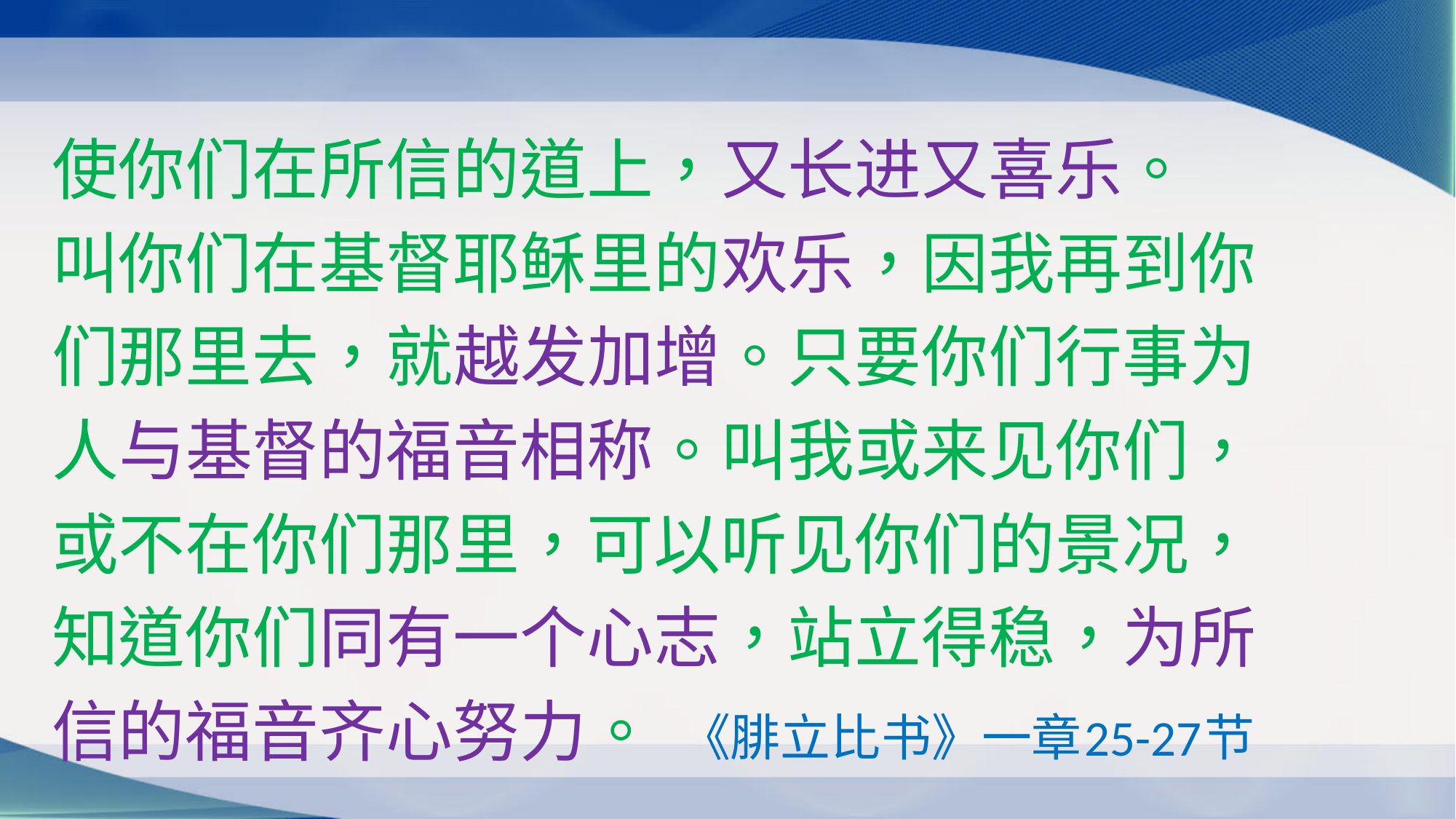

使你们在所信的道上，又长进又喜乐。
叫你们在基督耶稣里的欢乐，因我再到你
们那里去，就越发加增。只要你们行事为
人与基督的福音相称。叫我或来见你们，
或不在你们那里，可以听见你们的景况，
知道你们同有一个心志，站立得稳，为所
信的福音齐心努力。  《腓立比书》一章25-27节